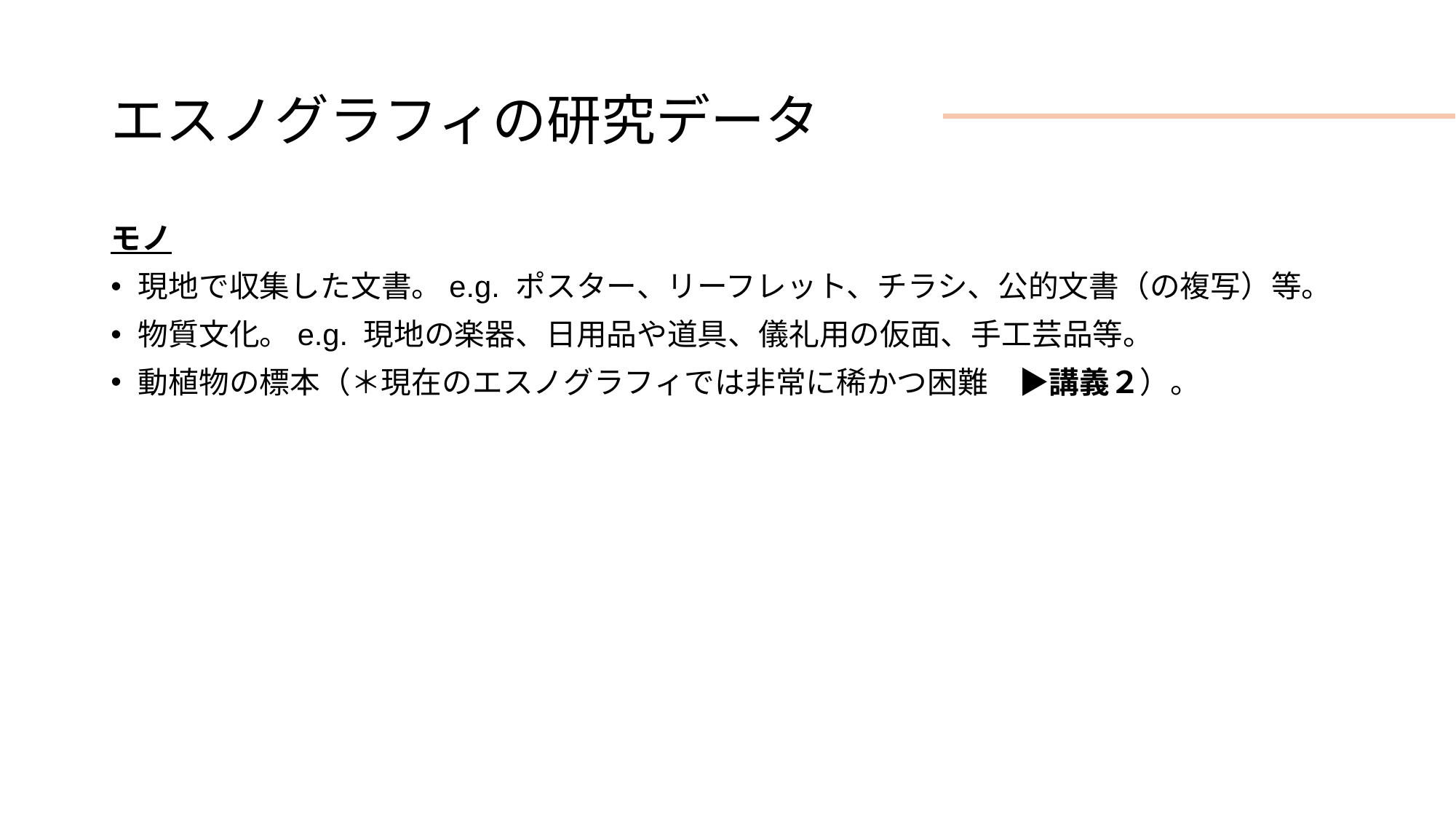

# エスノグラフィの研究データ
モノ
現地で収集した文書。e.g. ポスター、リーフレット、チラシ、公的文書（の複写）等。
物質文化。e.g. 現地の楽器、日用品や道具、儀礼用の仮面、手工芸品等。
動植物の標本（＊現在のエスノグラフィでは非常に稀かつ困難　▶講義２）。